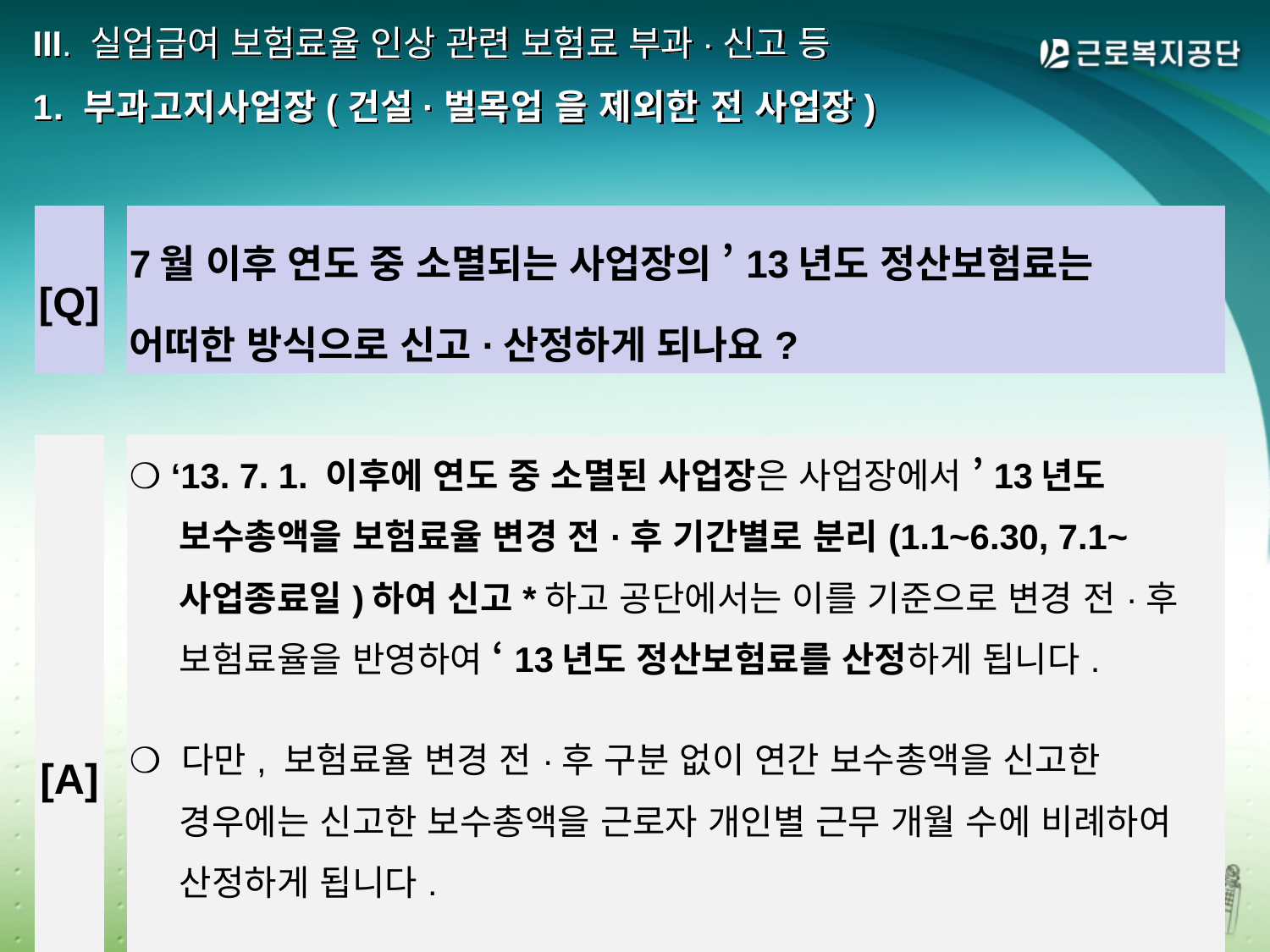

# III. 실업급여 보험료율 인상 관련 보험료 부과·신고 등 1. 부과고지사업장(건설·벌목업 을 제외한 전 사업장)
| [Q] |  | 7월 이후 연도 중 소멸되는 사업장의 ’13년도 정산보험료는 어떠한 방식으로 신고·산정하게 되나요? |
| --- | --- | --- |
|  |  |  |
| [A] |  | ❍ ‘13. 7. 1. 이후에 연도 중 소멸된 사업장은 사업장에서 ’13년도 보수총액을 보험료율 변경 전·후 기간별로 분리(1.1~6.30, 7.1~사업종료일)하여 신고\*하고 공단에서는 이를 기준으로 변경 전·후 보험료율을 반영하여 ‘13년도 정산보험료를 산정하게 됩니다.  ❍ 다만, 보험료율 변경 전·후 구분 없이 연간 보수총액을 신고한 경우에는 신고한 보수총액을 근로자 개인별 근무 개월 수에 비례하여 산정하게 됩니다.   \* 신고서식은 “근로복지공단 홈페이지→서식자료 찾기→보수총액” 에서 확인·다운받아 사용 하실 수 있습니다. |